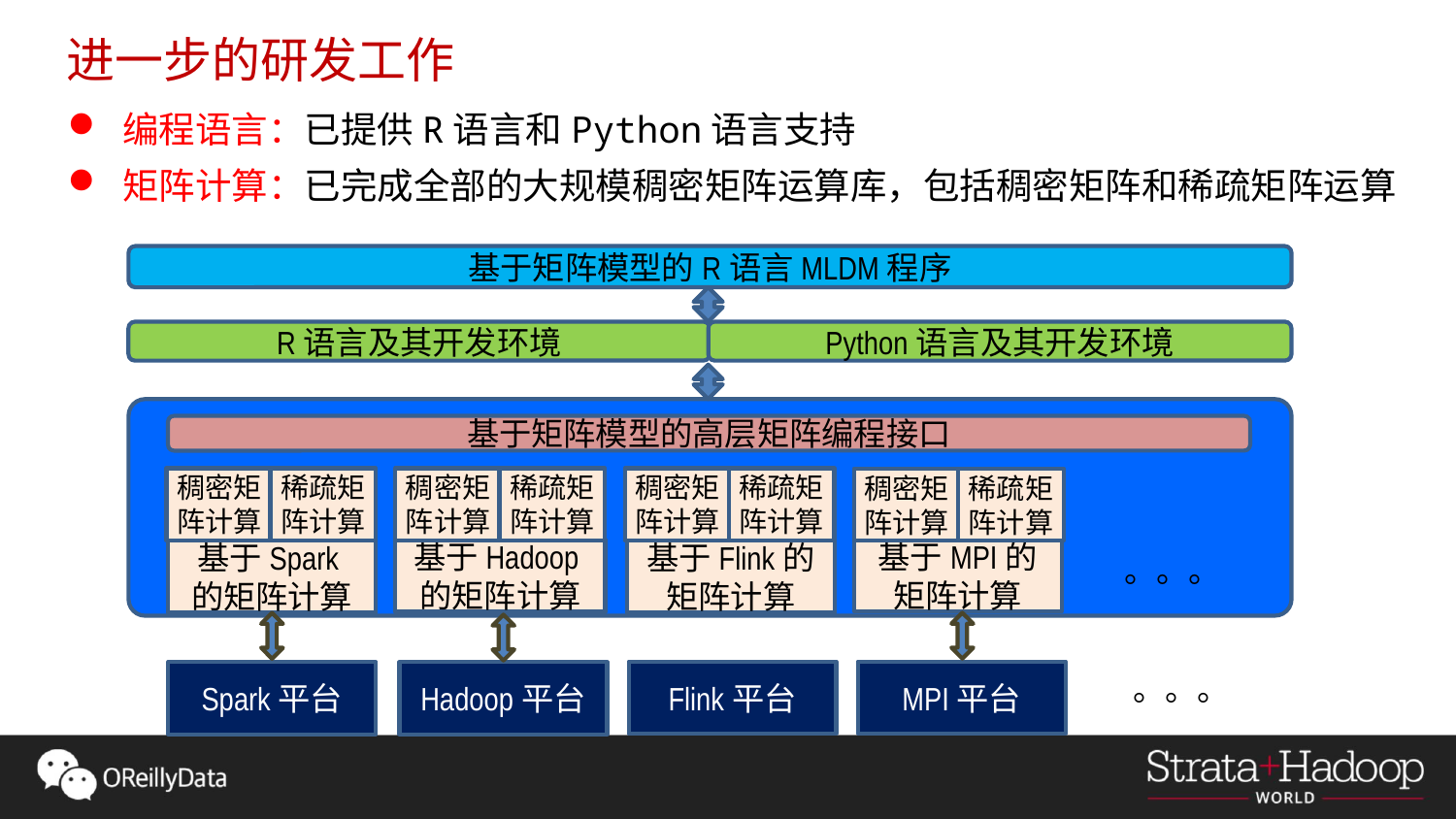

进一步的研发工作
编程语言：已提供R语言和Python语言支持
矩阵计算：已完成全部的大规模稠密矩阵运算库，包括稠密矩阵和稀疏矩阵运算

基于矩阵模型的R语言MLDM程序

R语言及其开发环境
Python语言及其开发环境

基于矩阵模型的高层矩阵编程接口
稠密矩阵计算
稀疏矩阵计算
稠密矩阵计算
稀疏矩阵计算
稠密矩阵计算
稀疏矩阵计算
稠密矩阵计算
稀疏矩阵计算
。。。
基于MPI的
矩阵计算
基于Hadoop的矩阵计算
基于Spark的矩阵计算
基于Flink的
矩阵计算

。。。
Flink平台
MPI平台
Spark平台
Hadoop平台